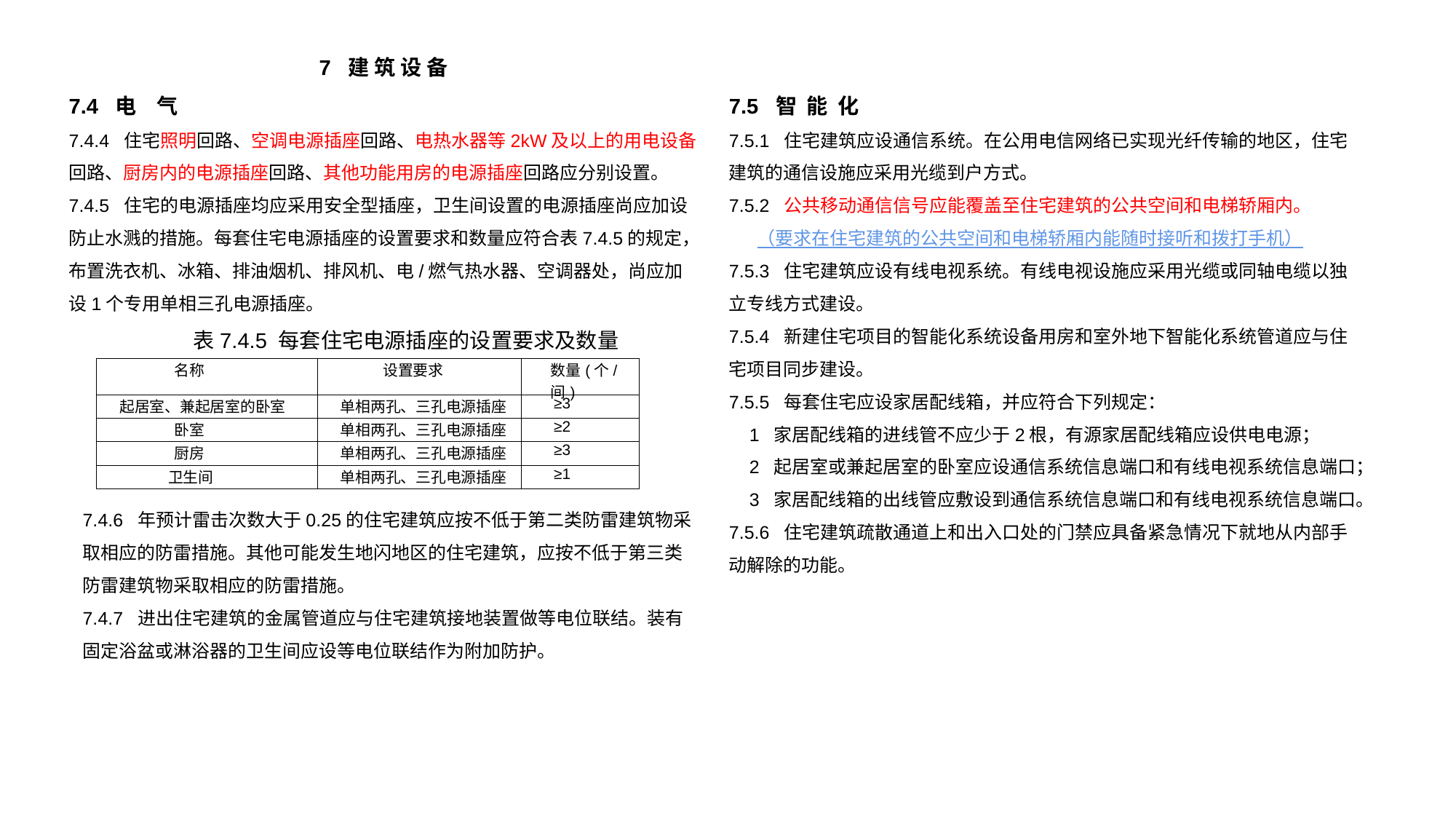

7  建 筑 设 备
7.4  电    气
7.4.4  住宅照明回路、空调电源插座回路、电热水器等2kW及以上的用电设备回路、厨房内的电源插座回路、其他功能用房的电源插座回路应分别设置。
7.4.5  住宅的电源插座均应采用安全型插座，卫生间设置的电源插座尚应加设防止水溅的措施。每套住宅电源插座的设置要求和数量应符合表7.4.5的规定，布置洗衣机、冰箱、排油烟机、排风机、电/燃气热水器、空调器处，尚应加设1个专用单相三孔电源插座。

7.5  智  能  化
7.5.1  住宅建筑应设通信系统。在公用电信网络已实现光纤传输的地区，住宅建筑的通信设施应采用光缆到户方式。
7.5.2  公共移动通信信号应能覆盖至住宅建筑的公共空间和电梯轿厢内。
      （要求在住宅建筑的公共空间和电梯轿厢内能随时接听和拨打手机）
7.5.3  住宅建筑应设有线电视系统。有线电视设施应采用光缆或同轴电缆以独立专线方式建设。
7.5.4  新建住宅项目的智能化系统设备用房和室外地下智能化系统管道应与住宅项目同步建设。
7.5.5  每套住宅应设家居配线箱，并应符合下列规定：
    1  家居配线箱的进线管不应少于2根，有源家居配线箱应设供电电源；
    2  起居室或兼起居室的卧室应设通信系统信息端口和有线电视系统信息端口；
    3  家居配线箱的出线管应敷设到通信系统信息端口和有线电视系统信息端口。
7.5.6  住宅建筑疏散通道上和出入口处的门禁应具备紧急情况下就地从内部手动解除的功能。
表7.4.5 每套住宅电源插座的设置要求及数量
| 名称 | 设置要求 | 数量(个/间) |
| --- | --- | --- |
| 起居室、兼起居室的卧室 | 单相两孔、三孔电源插座 | ≥3 |
| 卧室 | 单相两孔、三孔电源插座 | ≥2 |
| 厨房 | 单相两孔、三孔电源插座 | ≥3 |
| 卫生间 | 单相两孔、三孔电源插座 | ≥1 |
7.4.6  年预计雷击次数大于0.25的住宅建筑应按不低于第二类防雷建筑物采取相应的防雷措施。其他可能发生地闪地区的住宅建筑，应按不低于第三类防雷建筑物采取相应的防雷措施。
7.4.7  进出住宅建筑的金属管道应与住宅建筑接地装置做等电位联结。装有固定浴盆或淋浴器的卫生间应设等电位联结作为附加防护。